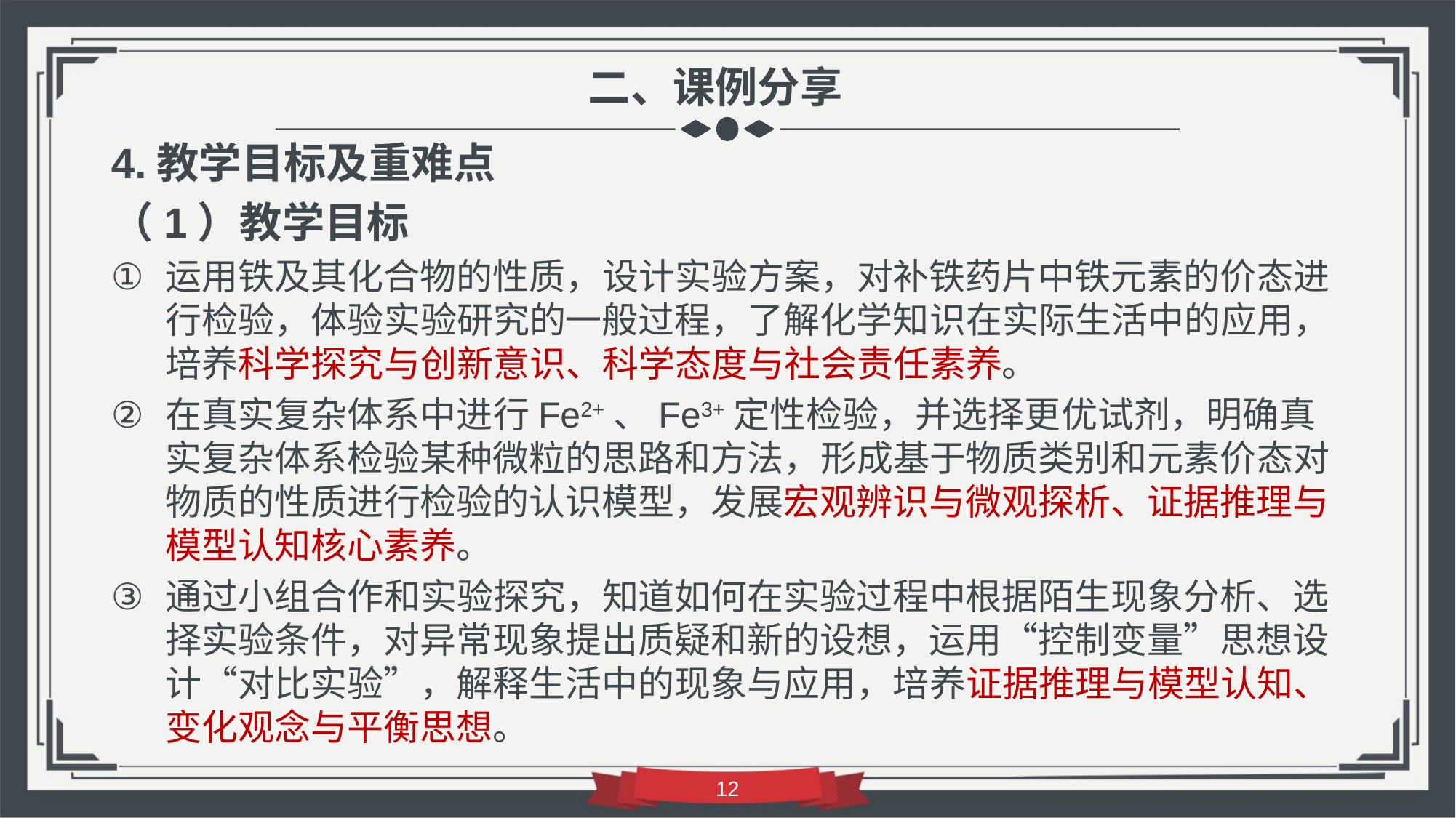

二、课例分享

4.教学目标及重难点
（1）教学目标
运用铁及其化合物的性质，设计实验方案，对补铁药片中铁元素的价态进行检验，体验实验研究的一般过程，了解化学知识在实际生活中的应用，培养科学探究与创新意识、科学态度与社会责任素养。
在真实复杂体系中进行Fe2+、Fe3+定性检验，并选择更优试剂，明确真实复杂体系检验某种微粒的思路和方法，形成基于物质类别和元素价态对物质的性质进行检验的认识模型，发展宏观辨识与微观探析、证据推理与模型认知核心素养。
通过小组合作和实验探究，知道如何在实验过程中根据陌生现象分析、选择实验条件，对异常现象提出质疑和新的设想，运用“控制变量”思想设计“对比实验”，解释生活中的现象与应用，培养证据推理与模型认知、变化观念与平衡思想。